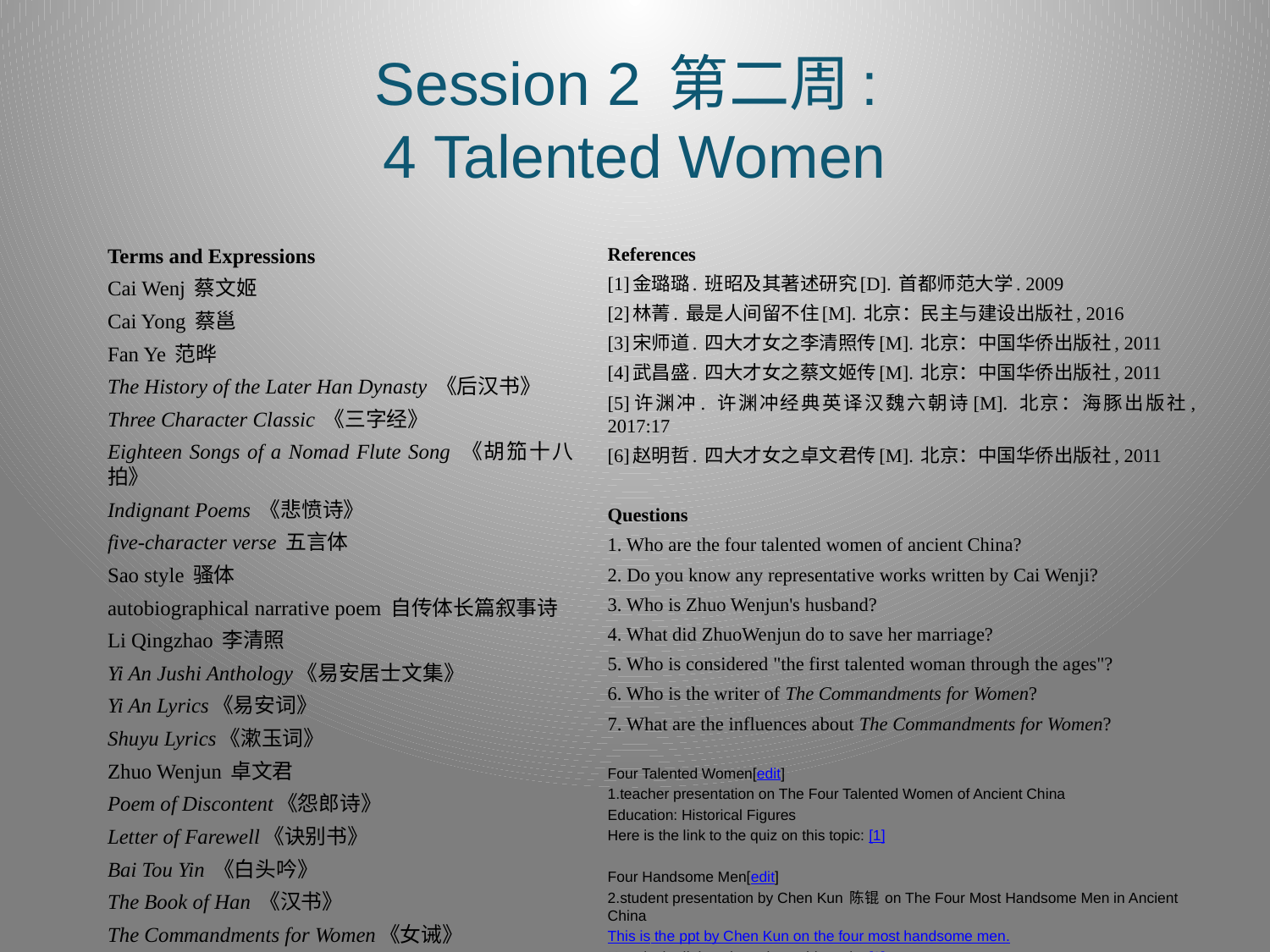

# Session 2 第二周: 4 Talented Women
References
[1]金璐璐. 班昭及其著述研究[D]. 首都师范大学. 2009
[2]林菁. 最是人间留不住[M]. 北京：民主与建设出版社, 2016
[3]宋师道. 四大才女之李清照传[M]. 北京：中国华侨出版社, 2011
[4]武昌盛. 四大才女之蔡文姬传[M]. 北京：中国华侨出版社, 2011
[5]许渊冲. 许渊冲经典英译汉魏六朝诗[M]. 北京：海豚出版社, 2017:17
[6]赵明哲. 四大才女之卓文君传[M]. 北京：中国华侨出版社, 2011

Questions
1. Who are the four talented women of ancient China?
2. Do you know any representative works written by Cai Wenji?
3. Who is Zhuo Wenjun's husband?
4. What did ZhuoWenjun do to save her marriage?
5. Who is considered "the first talented woman through the ages"?
6. Who is the writer of The Commandments for Women?
7. What are the influences about The Commandments for Women?

Four Talented Women[edit]
1.teacher presentation on The Four Talented Women of Ancient China
Education: Historical Figures
Here is the link to the quiz on this topic: [1]

Four Handsome Men[edit]
2.student presentation by Chen Kun 陈锟 on The Four Most Handsome Men in Ancient China
This is the ppt by Chen Kun on the four most handsome men.
Here is the link to the quiz on this topic: [2]

Terms and Expressions
Cai Wenj 蔡文姬
Cai Yong 蔡邕
Fan Ye 范晔
The History of the Later Han Dynasty 《后汉书》
Three Character Classic 《三字经》
Eighteen Songs of a Nomad Flute Song 《胡笳十八拍》
Indignant Poems 《悲愤诗》
five-character verse 五言体
Sao style 骚体
autobiographical narrative poem 自传体长篇叙事诗
Li Qingzhao 李清照
Yi An Jushi Anthology《易安居士文集》
Yi An Lyrics《易安词》
Shuyu Lyrics《漱玉词》
Zhuo Wenjun 卓文君
Poem of Discontent《怨郎诗》
Letter of Farewell《诀别书》
Bai Tou Yin 《白头吟》
The Book of Han 《汉书》
The Commandments for Women《女诫》